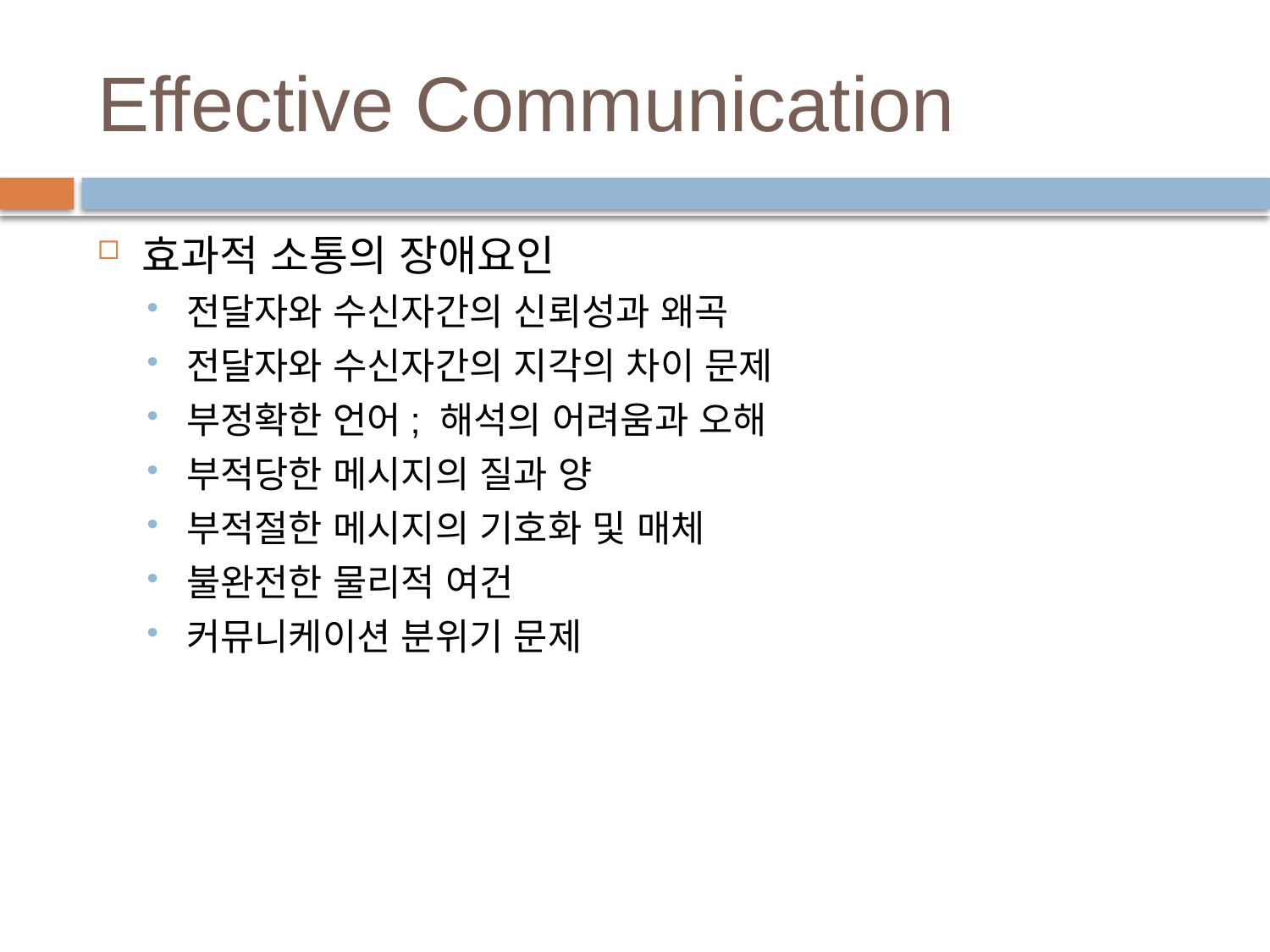

# Effective Communication
효과적 소통의 장애요인
전달자와 수신자간의 신뢰성과 왜곡
전달자와 수신자간의 지각의 차이 문제
부정확한 언어; 해석의 어려움과 오해
부적당한 메시지의 질과 양
부적절한 메시지의 기호화 및 매체
불완전한 물리적 여건
커뮤니케이션 분위기 문제